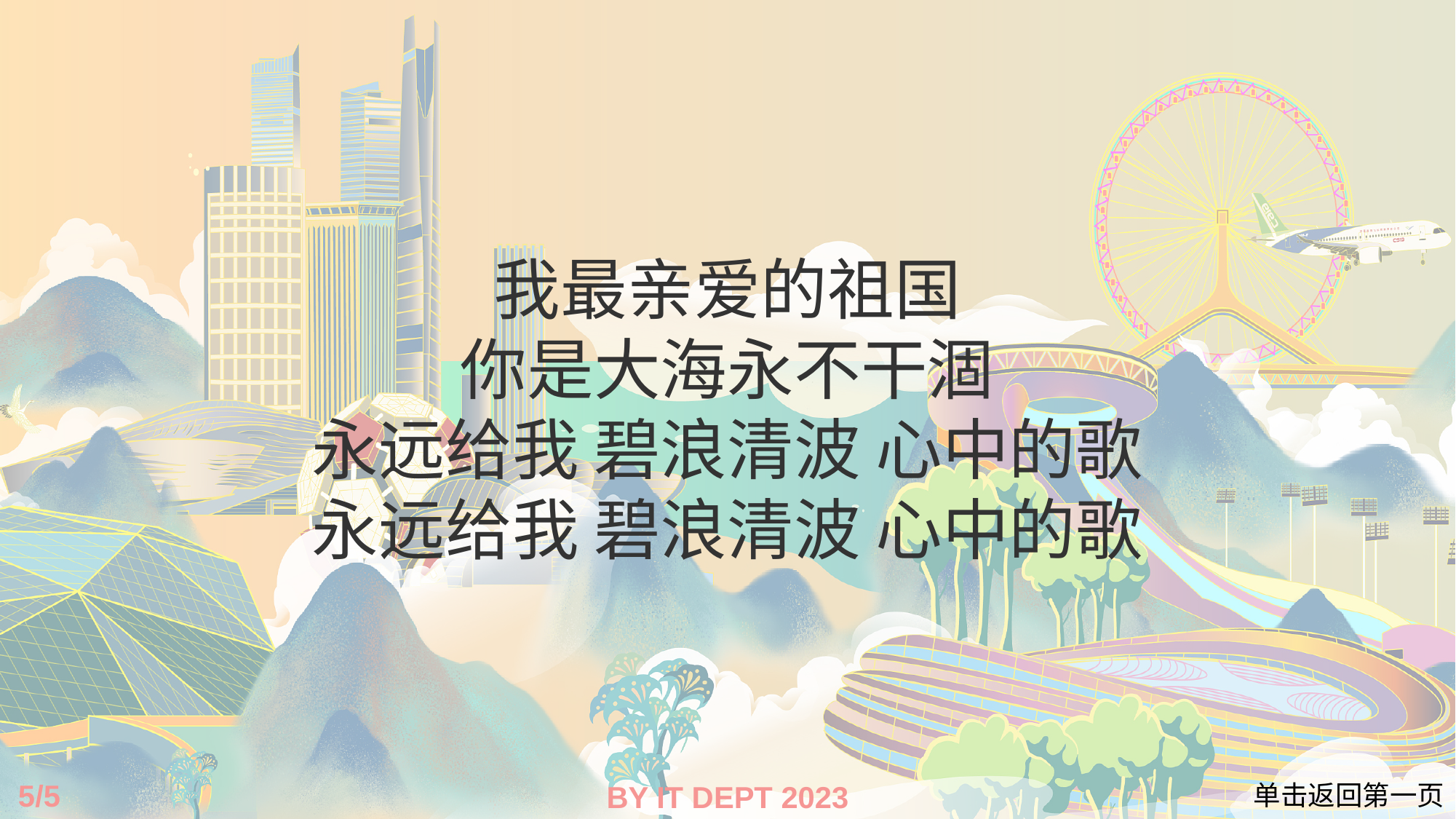

我最亲爱的祖国
你是大海永不干涸
永远给我 碧浪清波 心中的歌
永远给我 碧浪清波 心中的歌
5/5
BY IT DEPT 2023
单击返回第一页